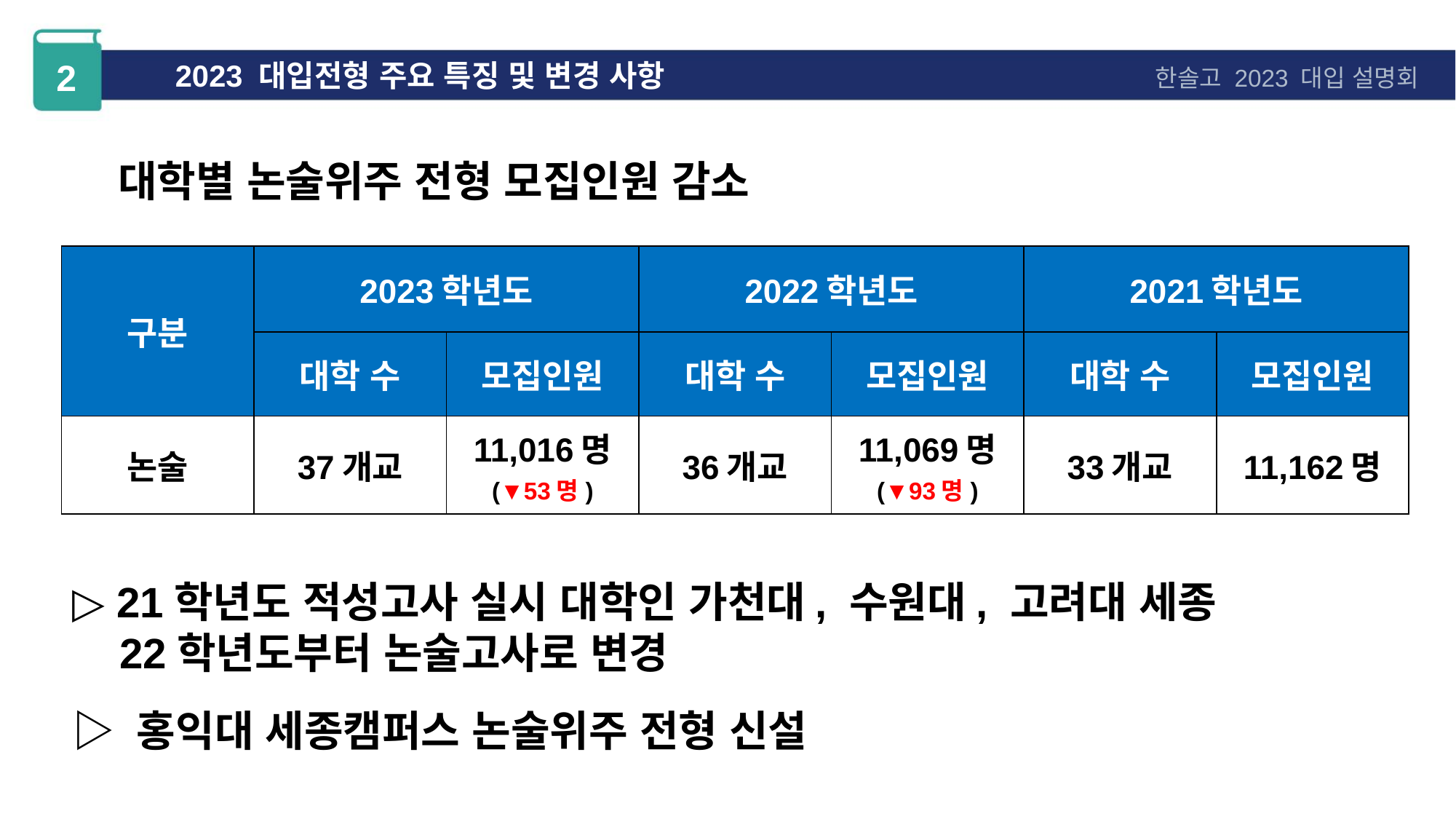

2
2023 대입전형 주요 특징 및 변경 사항
한솔고 2023 대입 설명회
대학별 논술위주 전형 모집인원 감소
| 구분 | 2023학년도 |  | 2022학년도 |  | 2021학년도 |  |
| --- | --- | --- | --- | --- | --- | --- |
|  | 대학 수 | 모집인원 | 대학 수 | 모집인원 | 대학 수 | 모집인원 |
| 논술 | 37개교 | 11,016명 (▼53명) | 36개교 | 11,069명 (▼93명) | 33개교 | 11,162명 |
▷ 21학년도 적성고사 실시 대학인 가천대, 수원대, 고려대 세종
    22학년도부터 논술고사로 변경

▷ 홍익대 세종캠퍼스 논술위주 전형 신설